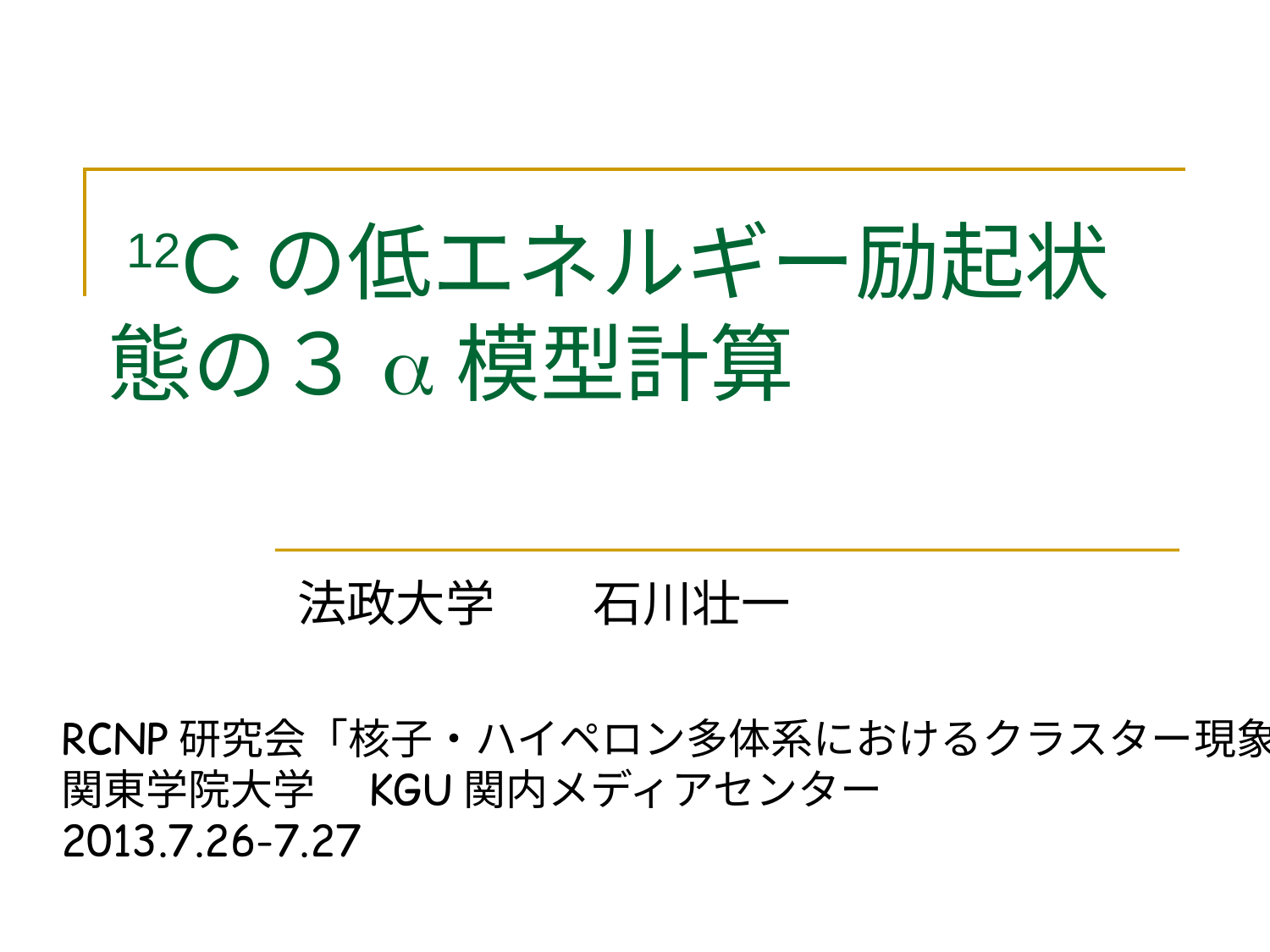

# 12Cの低エネルギー励起状態の３α模型計算
法政大学　　石川壮一
RCNP研究会「核子・ハイペロン多体系におけるクラスター現象」
関東学院大学　KGU関内メディアセンター
2013.7.26-7.27